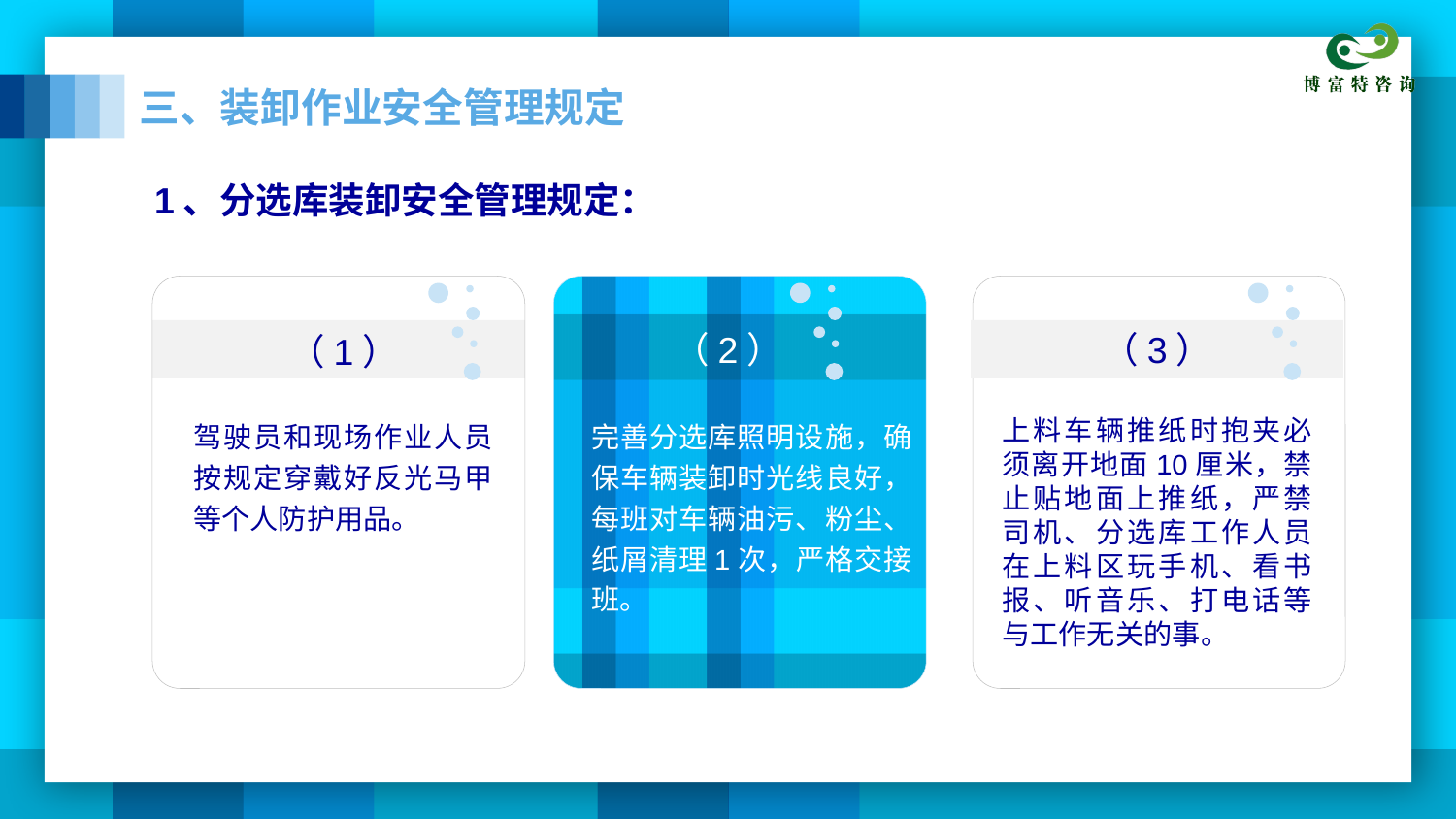

三、装卸作业安全管理规定

1、分选库装卸安全管理规定：

（2）
（3）

（1）

驾驶员和现场作业人员按规定穿戴好反光马甲等个人防护用品。
完善分选库照明设施，确保车辆装卸时光线良好，每班对车辆油污、粉尘、纸屑清理1次，严格交接班。
上料车辆推纸时抱夹必须离开地面10厘米，禁止贴地面上推纸，严禁司机、分选库工作人员在上料区玩手机、看书报、听音乐、打电话等与工作无关的事。